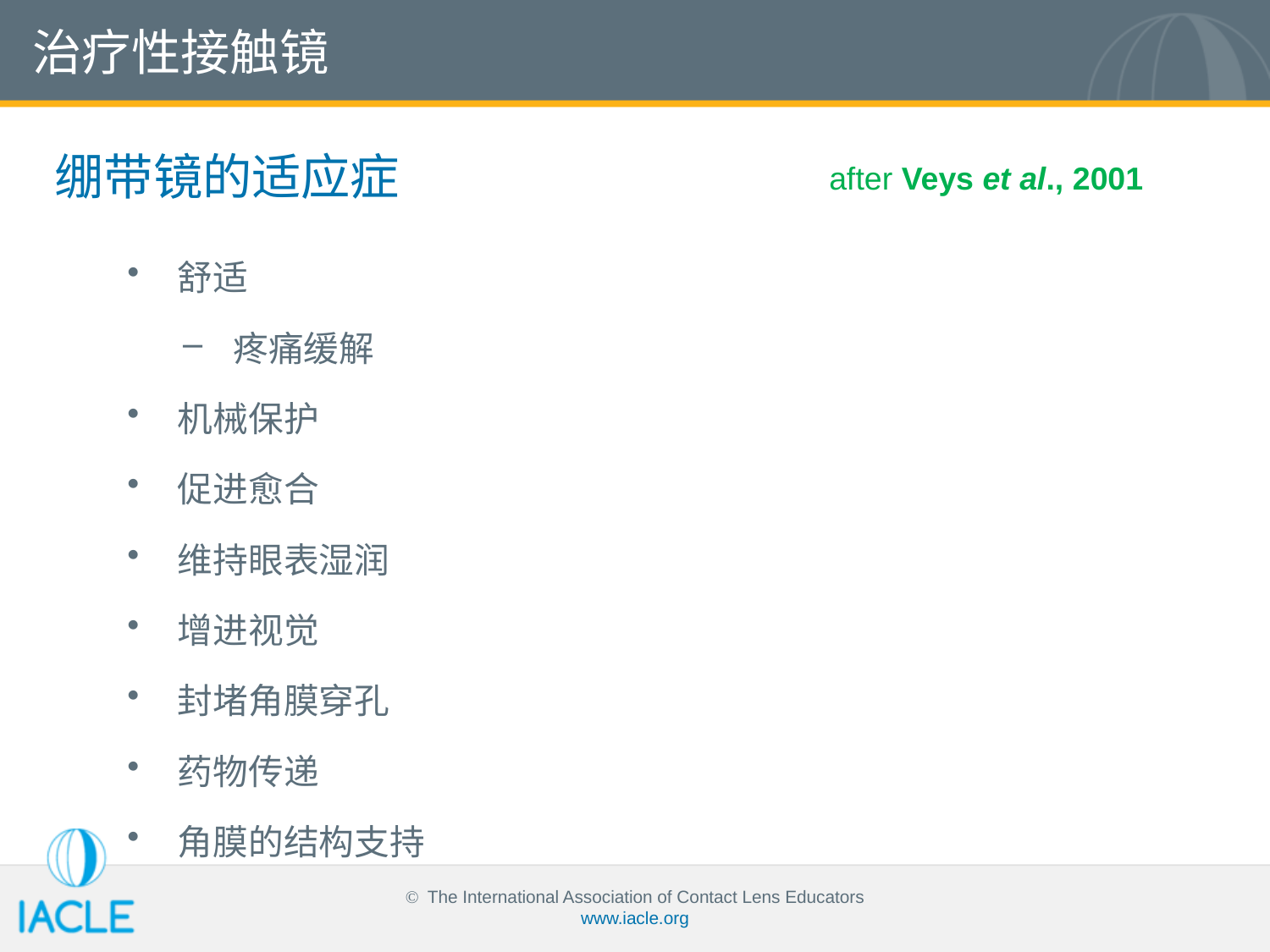

治疗性接触镜
绷带镜的适应症
after Veys et al., 2001
舒适
疼痛缓解
机械保护
促进愈合
维持眼表湿润
增进视觉
封堵角膜穿孔
药物传递
角膜的结构支持